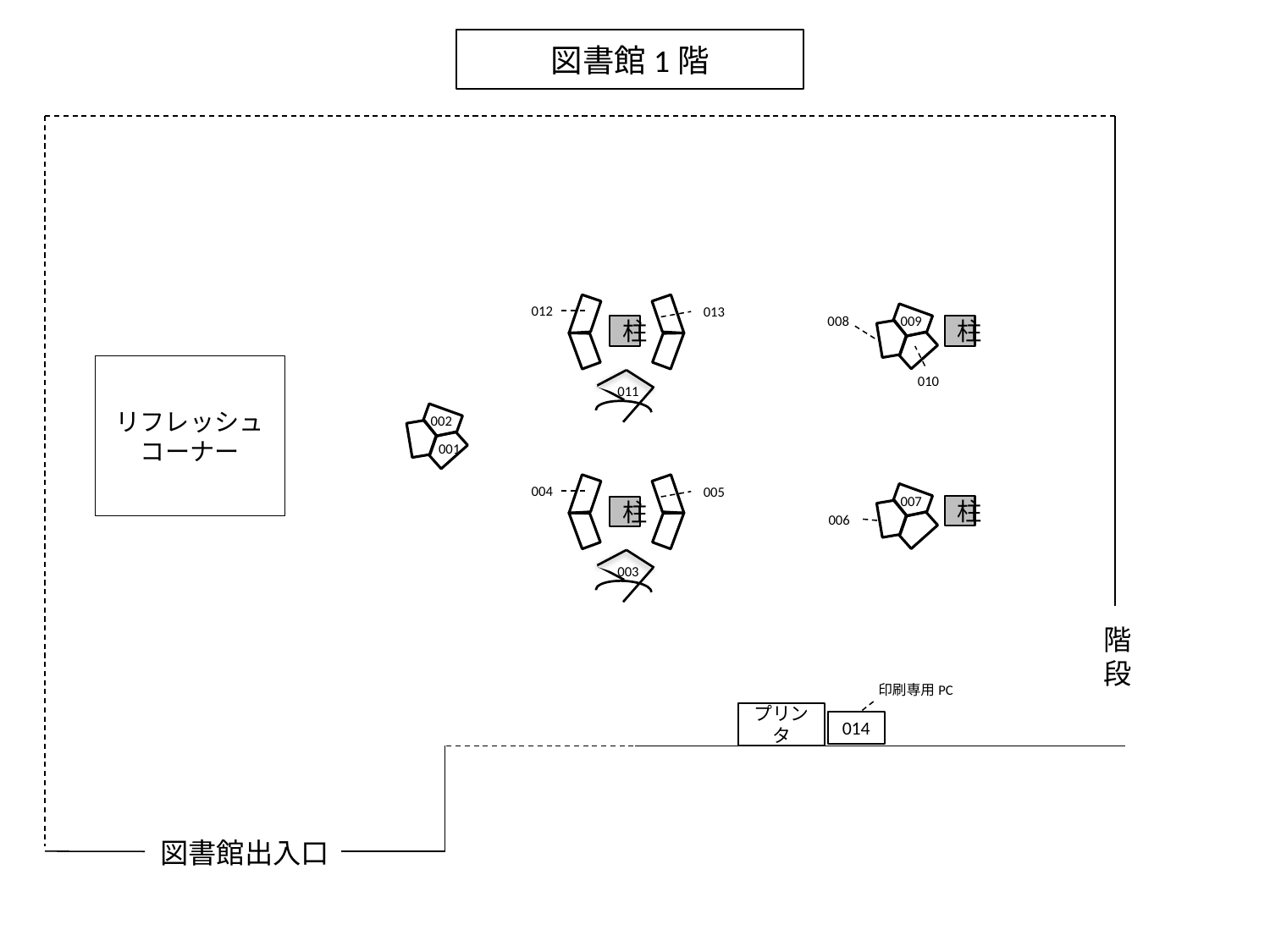

図書館1階
012

013
008
009

柱
柱
リフレッシュ
コーナー

010
011
002

001
004

005
007

柱
柱
006

003
階段
印刷専用PC
プリンタ
014
図書館出入口